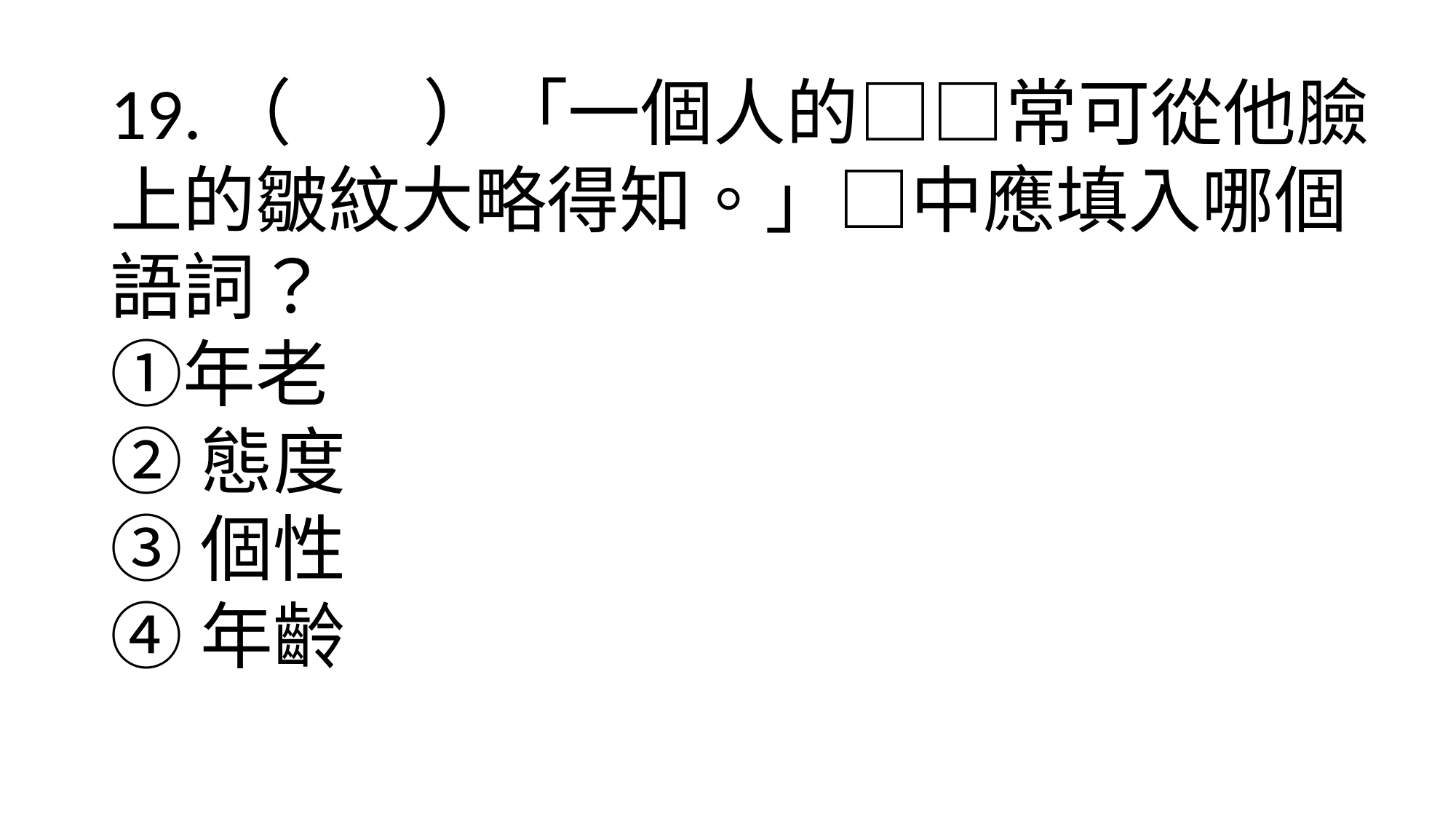

19.（        ）「一個人的□□常可從他臉上的皺紋大略得知。」□中應填入哪個語詞？　
①年老
②態度
③個性
④年齡